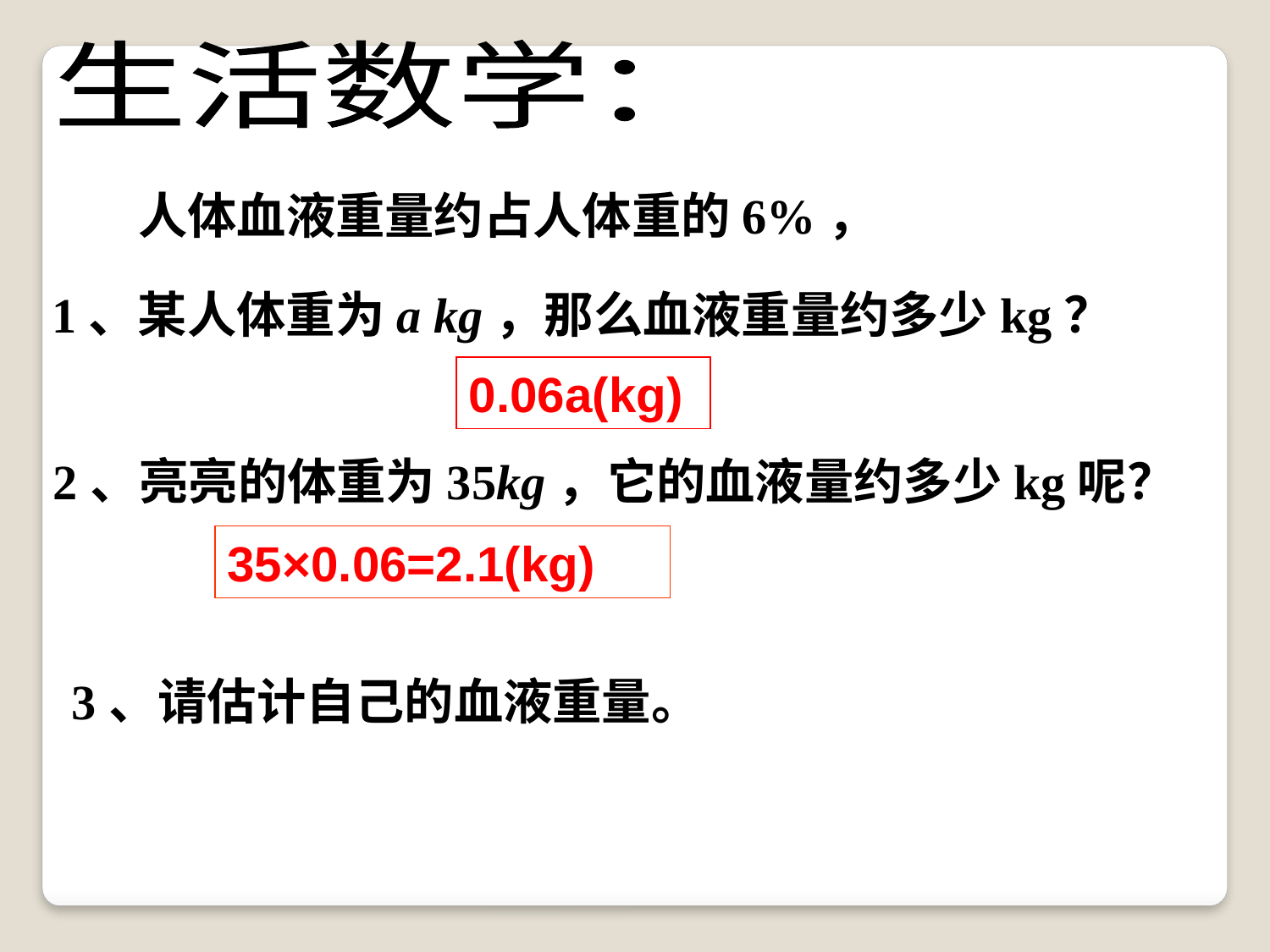

生活数学：
人体血液重量约占人体重的6%，

1、某人体重为a kg，那么血液重量约多少kg？

2、亮亮的体重为35kg，它的血液量约多少kg呢？
0.06a(kg)
35×0.06=2.1(kg)

3、请估计自己的血液重量。